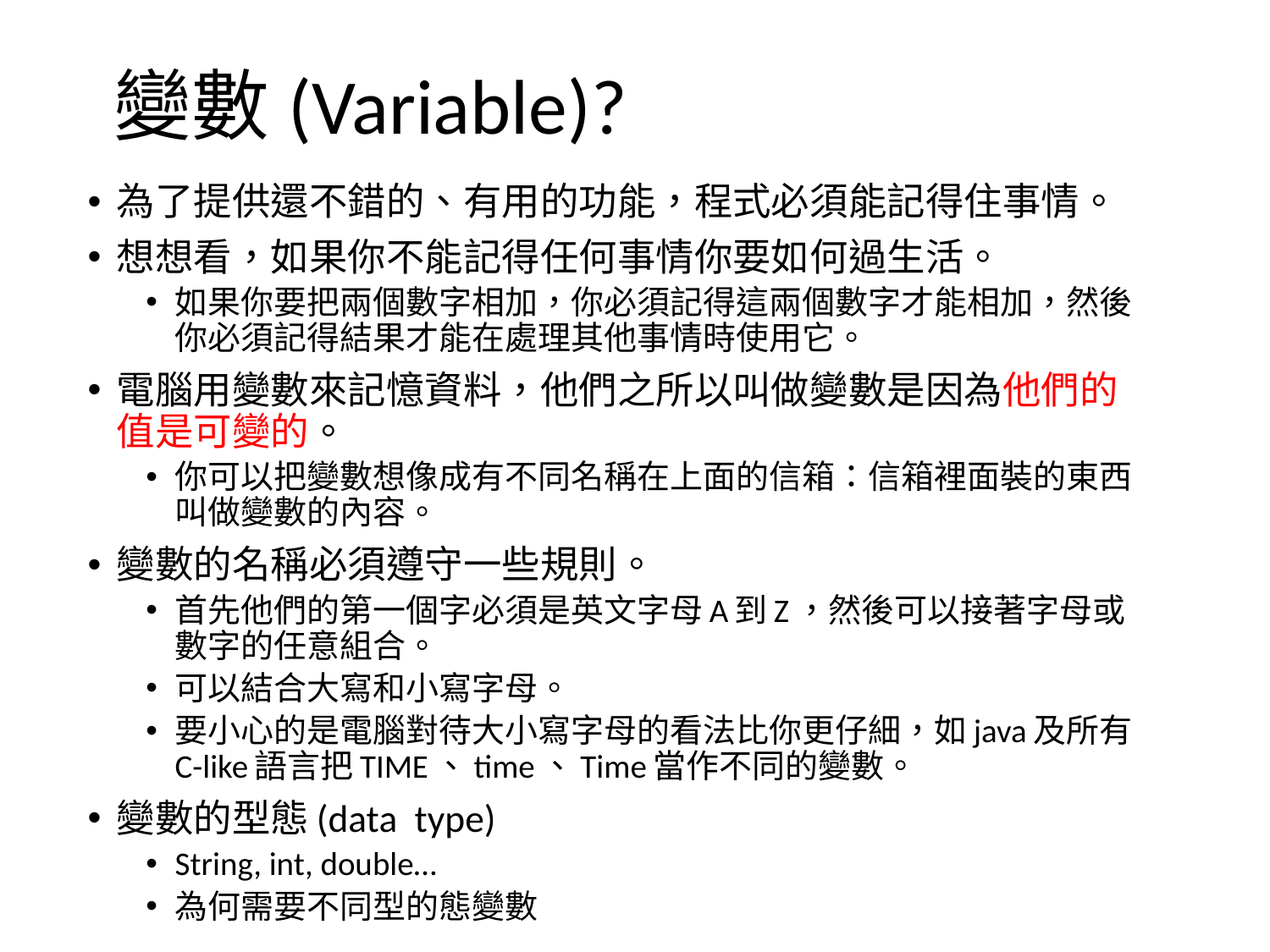

# 變數(Variable)?
為了提供還不錯的、有用的功能，程式必須能記得住事情。
想想看，如果你不能記得任何事情你要如何過生活。
如果你要把兩個數字相加，你必須記得這兩個數字才能相加，然後你必須記得結果才能在處理其他事情時使用它。
電腦用變數來記憶資料，他們之所以叫做變數是因為他們的值是可變的。
你可以把變數想像成有不同名稱在上面的信箱：信箱裡面裝的東西叫做變數的內容。
變數的名稱必須遵守一些規則。
首先他們的第一個字必須是英文字母A到Z，然後可以接著字母或數字的任意組合。
可以結合大寫和小寫字母。
要小心的是電腦對待大小寫字母的看法比你更仔細，如java及所有C-like語言把TIME、time、Time當作不同的變數。
變數的型態(data  type)
String, int, double…
為何需要不同型的態變數